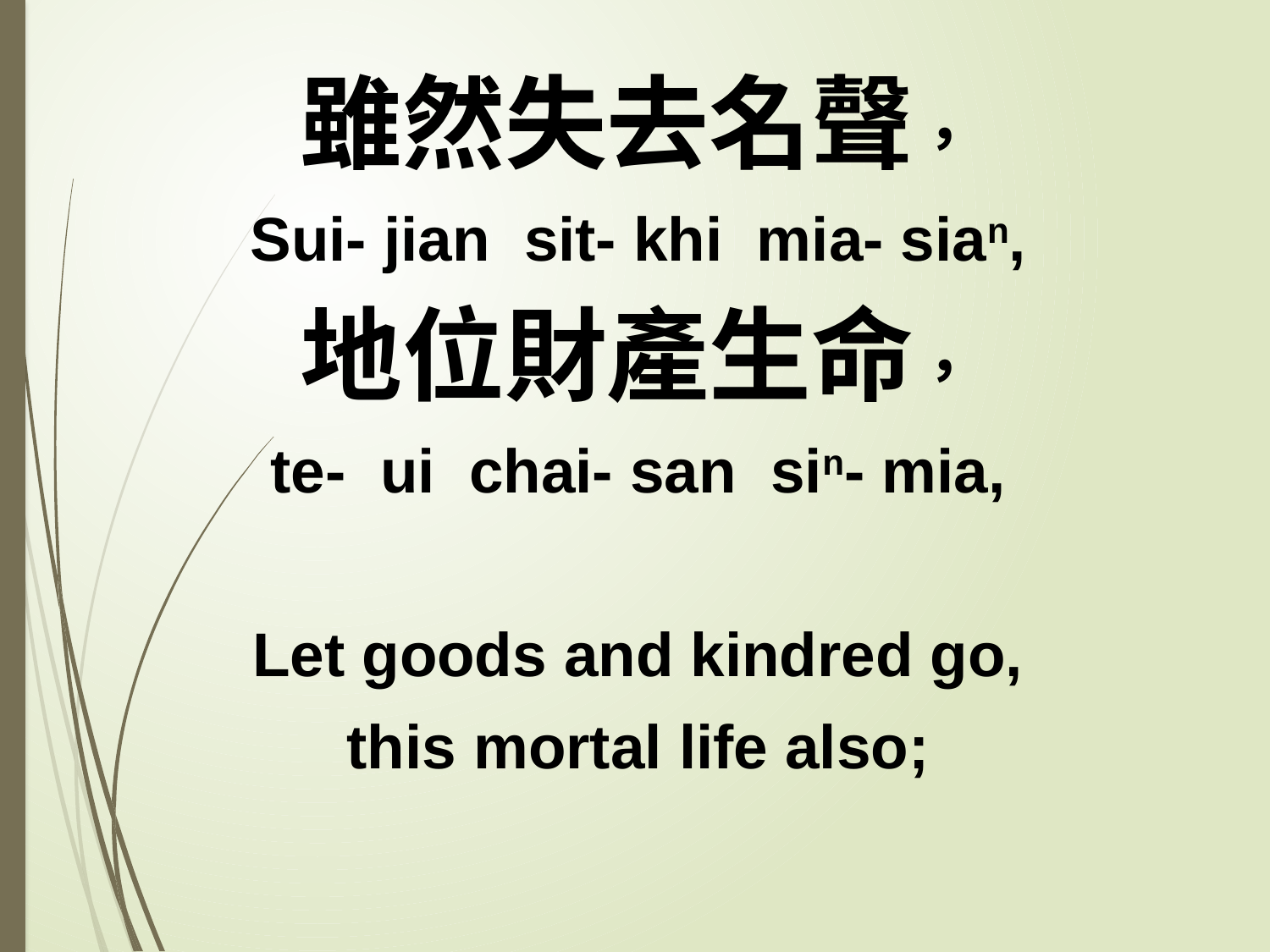

雖然失去名聲，
Sui- jian  sit- khi  mia- sian,
地位財產生命，
te-  ui  chai- san  sin- mia,

Let goods and kindred go,
this mortal life also;